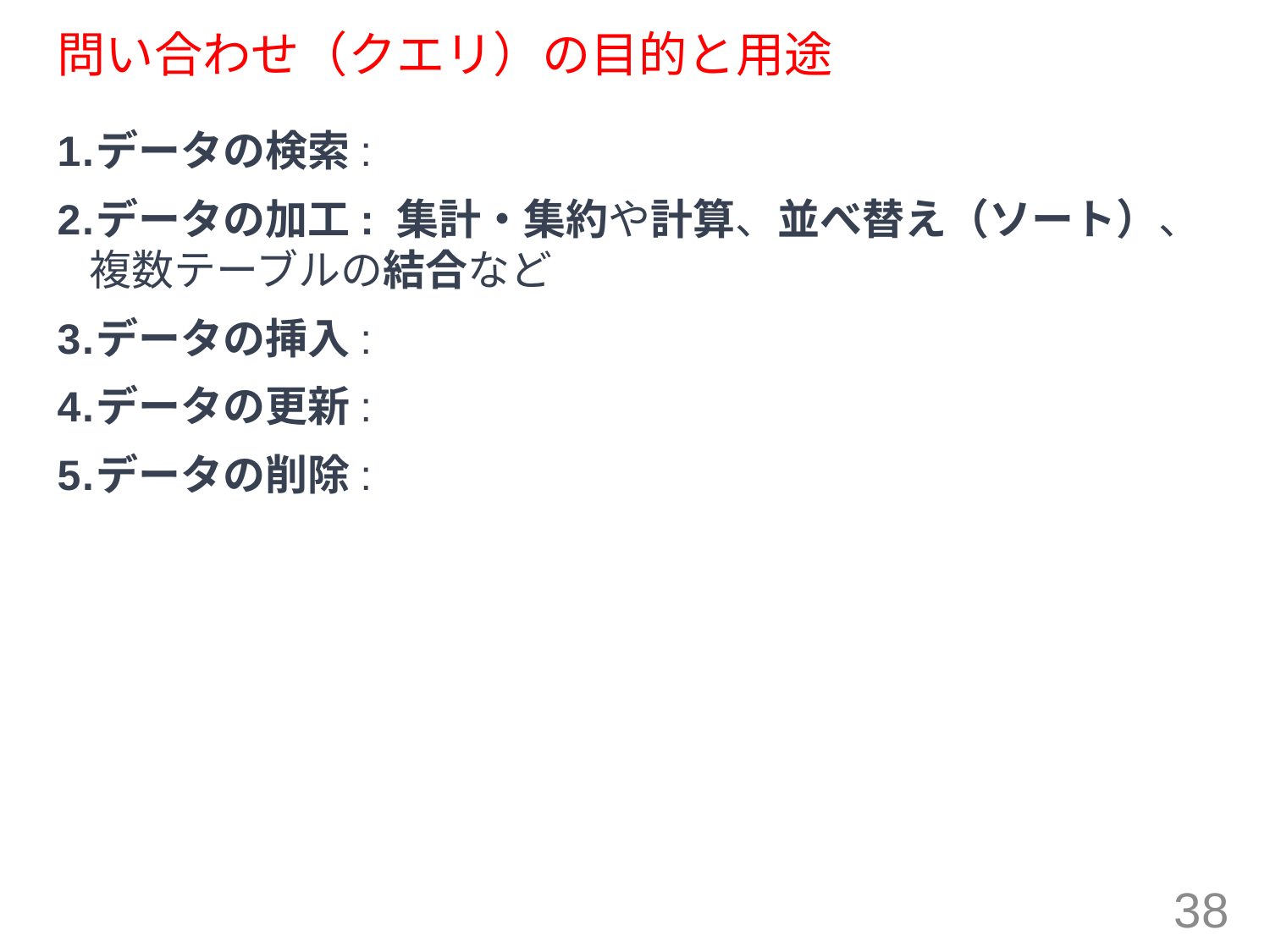

# 問い合わせ（クエリ）の目的と用途
データの検索:
データの加工: 集計・集約や計算、並べ替え（ソート）、複数テーブルの結合など
データの挿入:
データの更新:
データの削除:

38